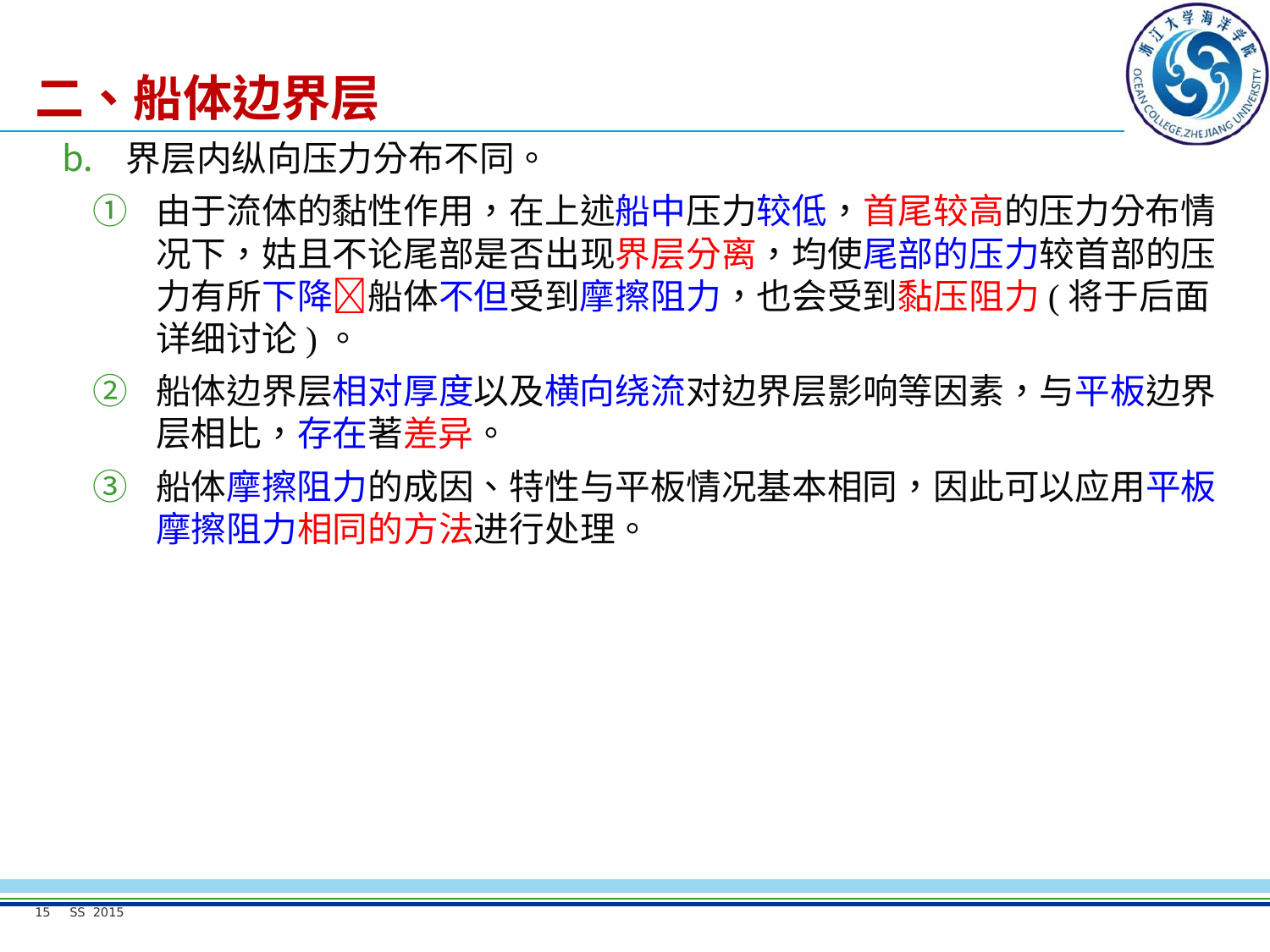

# 二、船体边界层
界层内纵向压力分布不同。
由于流体的黏性作用，在上述船中压力较低，首尾较高的压力分布情况下，姑且不论尾部是否出现界层分离，均使尾部的压力较首部的压力有所下降→船体不但受到摩擦阻力，也会受到黏压阻力(将于后面详细讨论)。
船体边界层相对厚度以及横向绕流对边界层影响等因素，与平板边界层相比，存在著差异。
船体摩擦阻力的成因、特性与平板情况基本相同，因此可以应用平板摩擦阻力相同的方法进行处理。
15